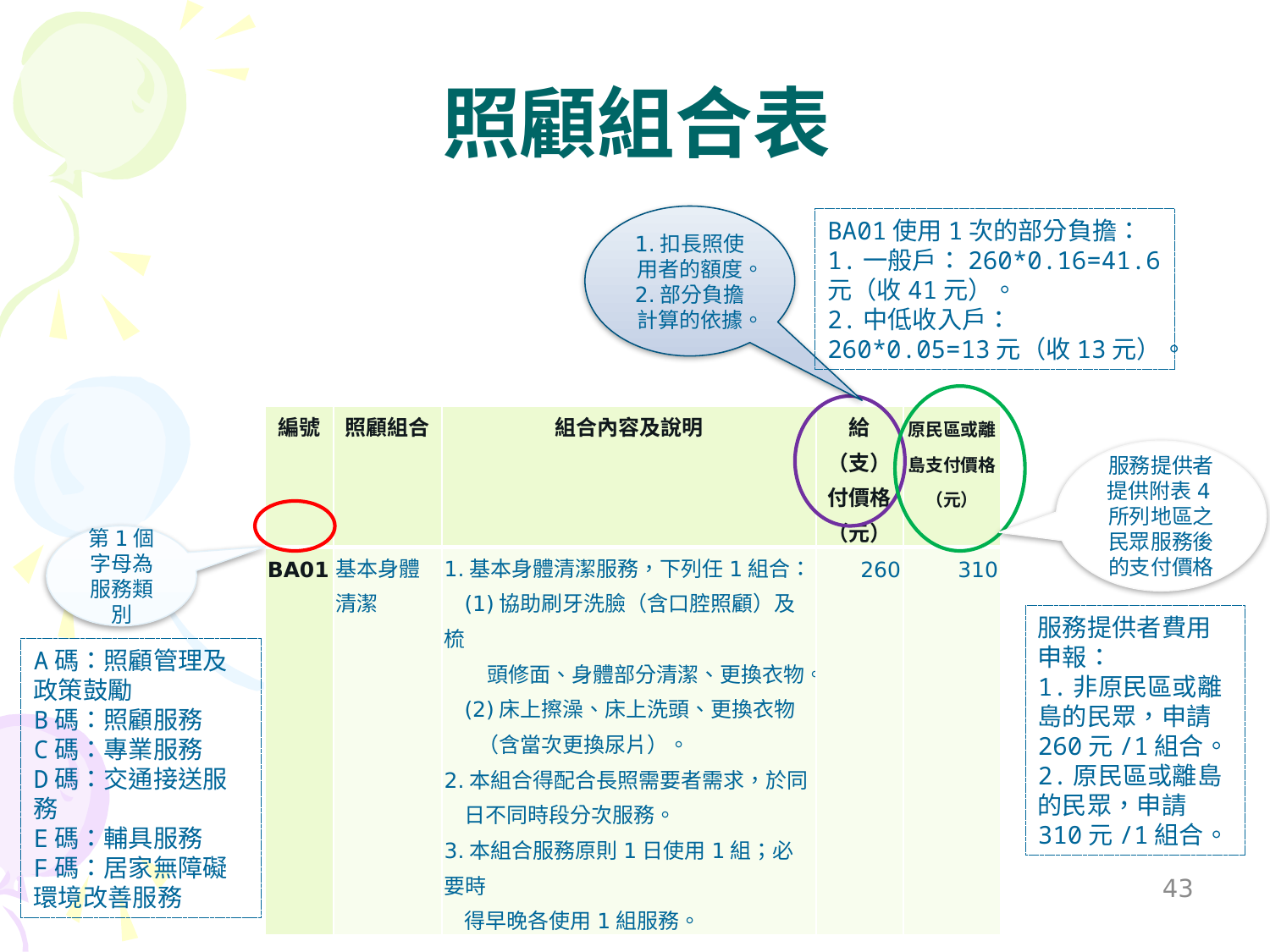

# 照顧組合表
1.扣長照使用者的額度。
2.部分負擔計算的依據。
BA01使用1次的部分負擔：
1.一般戶：260*0.16=41.6元（收41元）。
2.中低收入戶：260*0.05=13元（收13元）。

| 編號 | 照顧組合 | 組合內容及說明 | 給（支）付價格（元） | 原民區或離島支付價格（元） |
| --- | --- | --- | --- | --- |
| BA01 | 基本身體清潔 | 1.基本身體清潔服務，下列任1組合： (1)協助刷牙洗臉（含口腔照顧）及梳 頭修面、身體部分清潔、更換衣物。 (2)床上擦澡、床上洗頭、更換衣物 （含當次更換尿片）。 2.本組合得配合長照需要者需求，於同 日不同時段分次服務。 3.本組合服務原則1日使用1組；必要時 得早晚各使用1組服務。 | 260 | 310 |
服務提供者提供附表4所列地區之民眾服務後的支付價格

第1個字母為服務類別
服務提供者費用申報：
1.非原民區或離島的民眾，申請260元/1組合。
2.原民區或離島的民眾，申請310元/1組合。
A碼：照顧管理及政策鼓勵
B碼：照顧服務
C碼：專業服務
D碼：交通接送服務
E碼：輔具服務
F碼：居家無障礙環境改善服務
43